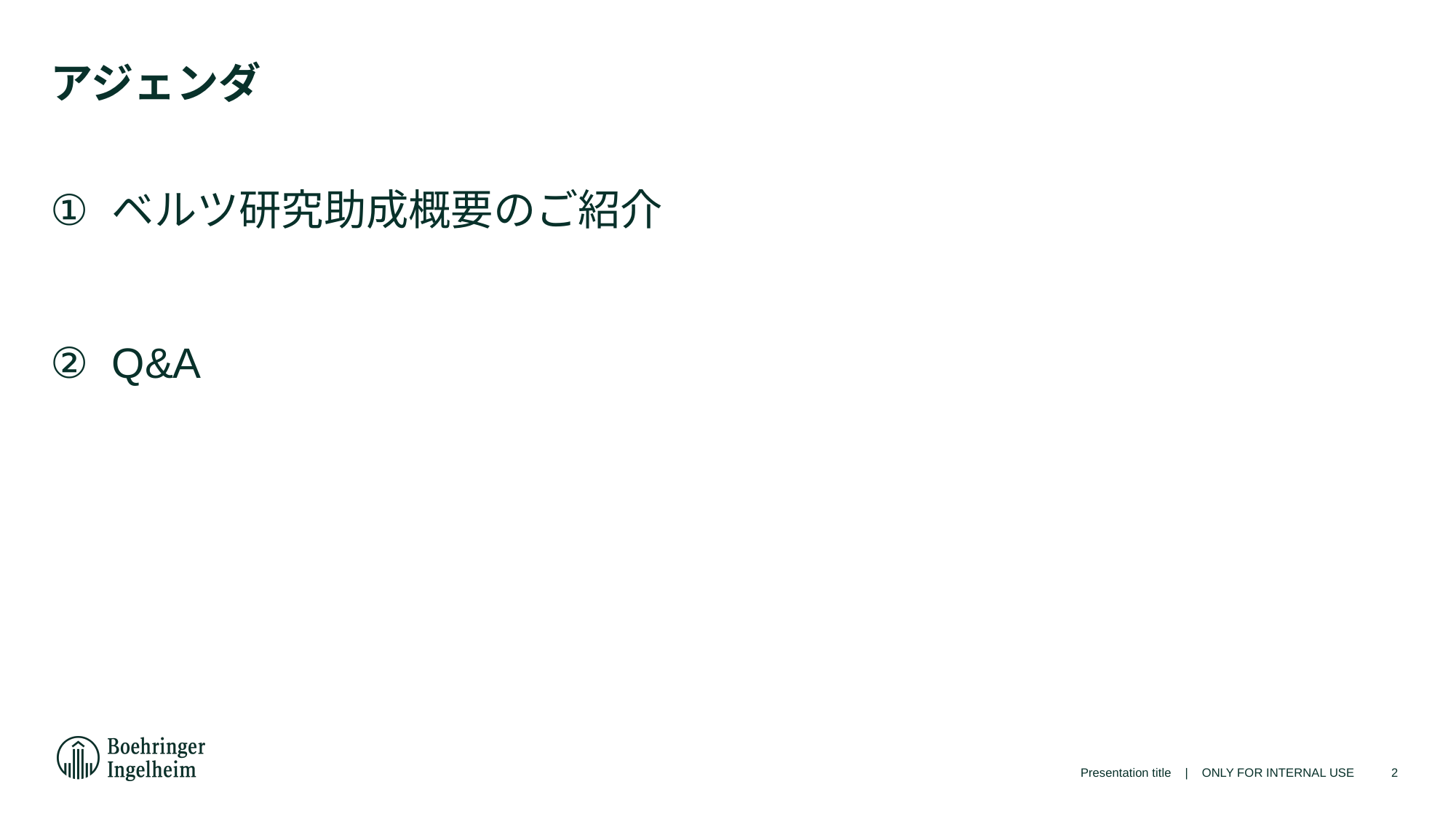

アジェンダ
ベルツ研究助成概要のご紹介

Q&A

Presentation title    |    ONLY FOR INTERNAL USE
2